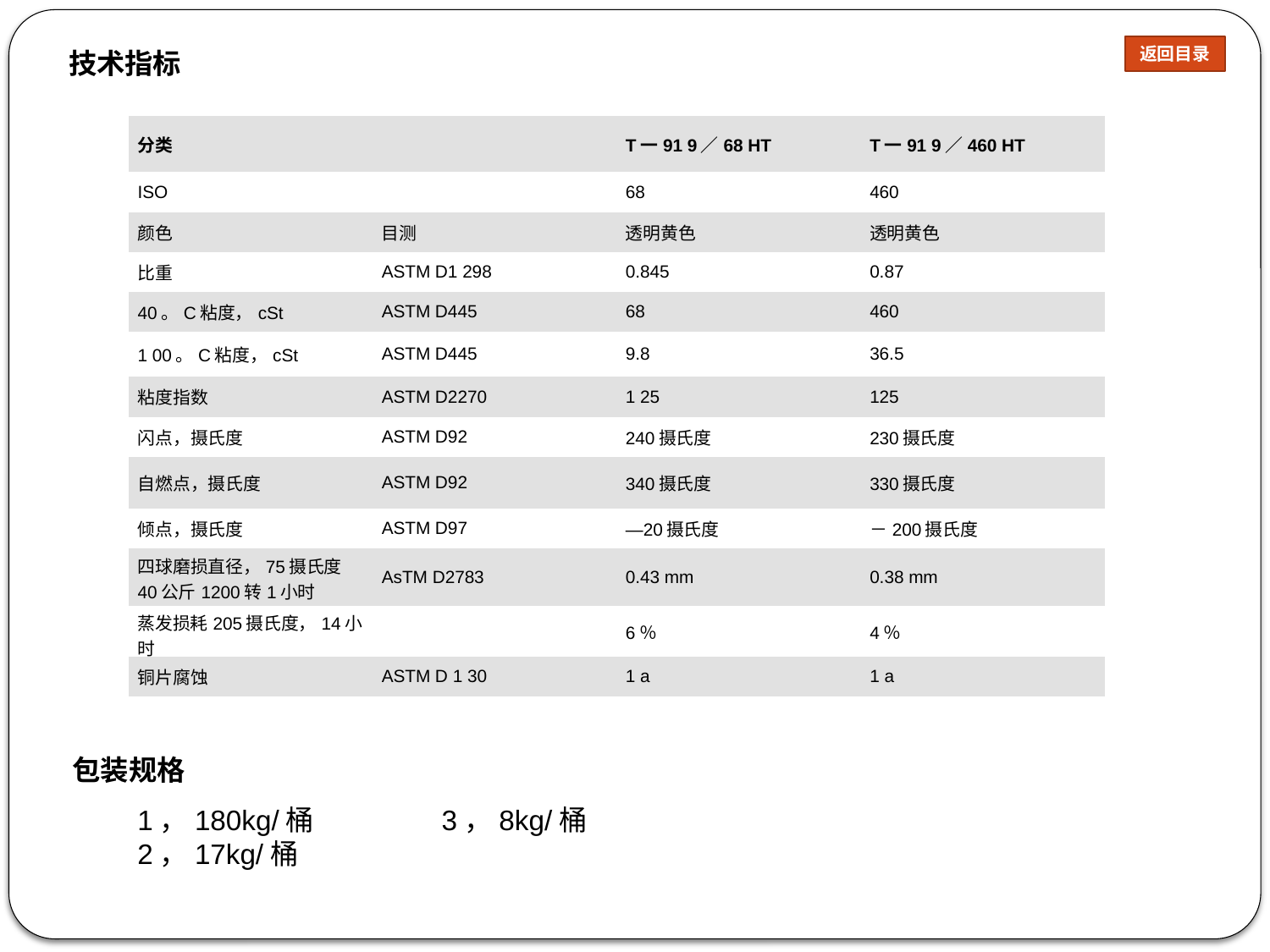

返回目录
技术指标
| 分类 |  | T一91 9／68 HT | T一91 9／460 HT |
| --- | --- | --- | --- |
| ISO |  | 68 | 460 |
| 颜色 | 目测 | 透明黄色 | 透明黄色 |
| 比重 | ASTM D1 298 | 0.845 | 0.87 |
| 40。C粘度，cSt | ASTM D445 | 68 | 460 |
| 1 00。C粘度，cSt | ASTM D445 | 9.8 | 36.5 |
| 粘度指数 | ASTM D2270 | 1 25 | 125 |
| 闪点，摄氏度 | ASTM D92 | 240摄氏度 | 230摄氏度 |
| 自燃点，摄氏度 | ASTM D92 | 340摄氏度 | 330摄氏度 |
| 倾点，摄氏度 | ASTM D97 | —20摄氏度 | －200摄氏度 |
| 四球磨损直径，75摄氏度 40公斤1200转1小时 | AsTM D2783 | 0.43 mm | 0.38 mm |
| 蒸发损耗205摄氏度，14小时 |  | 6％ | 4％ |
| 铜片腐蚀 | ASTM D 1 30 | 1 a | 1 a |

包装规格
1，180kg/桶                   3，8kg/桶
2，17kg/桶